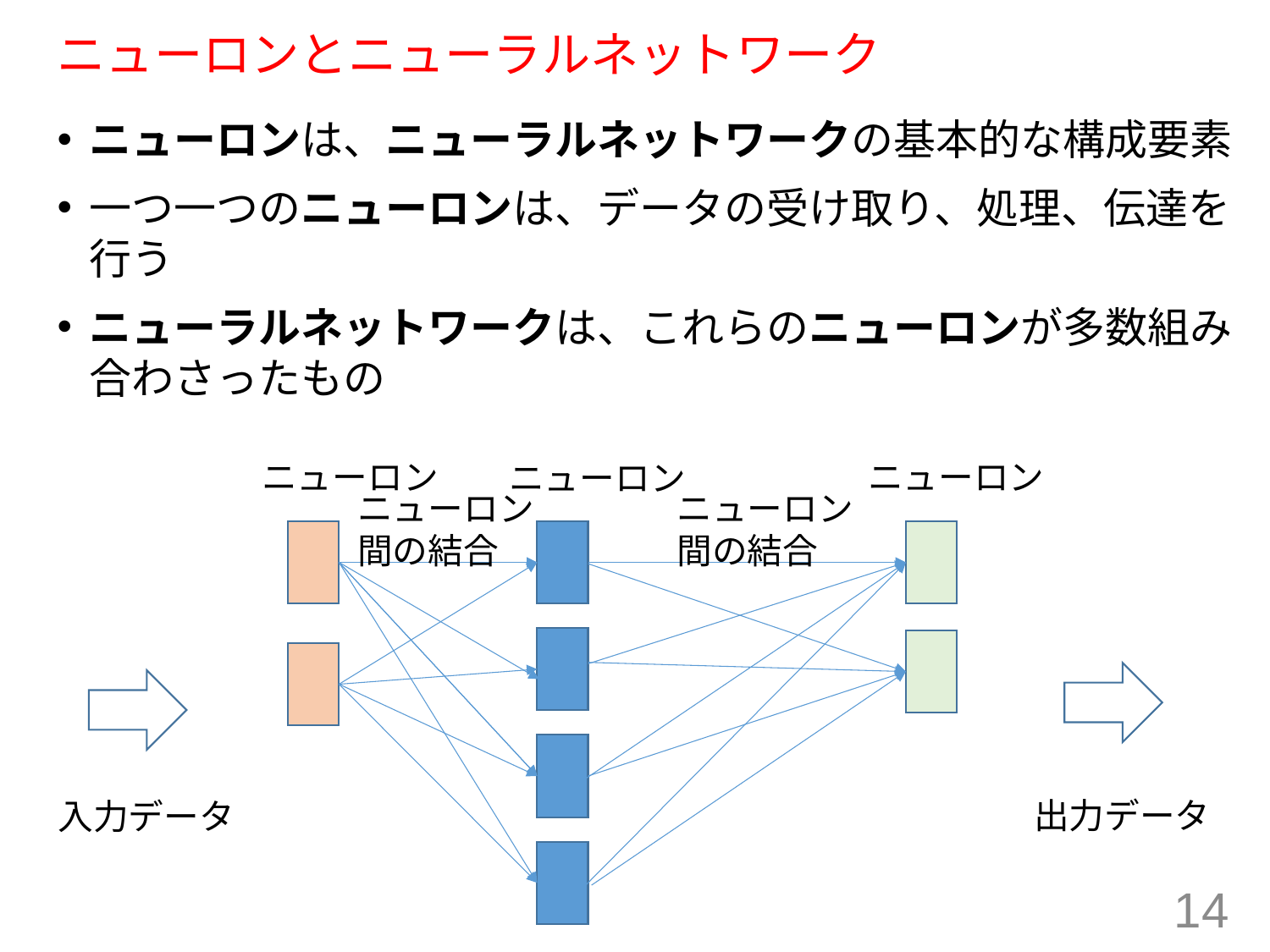

# ニューロンとニューラルネットワーク
ニューロンは、ニューラルネットワークの基本的な構成要素
一つ一つのニューロンは、データの受け取り、処理、伝達を行う
ニューラルネットワークは、これらのニューロンが多数組み合わさったもの
ニューロン
ニューロン
ニューロン
ニューロン間の結合
ニューロン間の結合

出力データ
入力データ

14